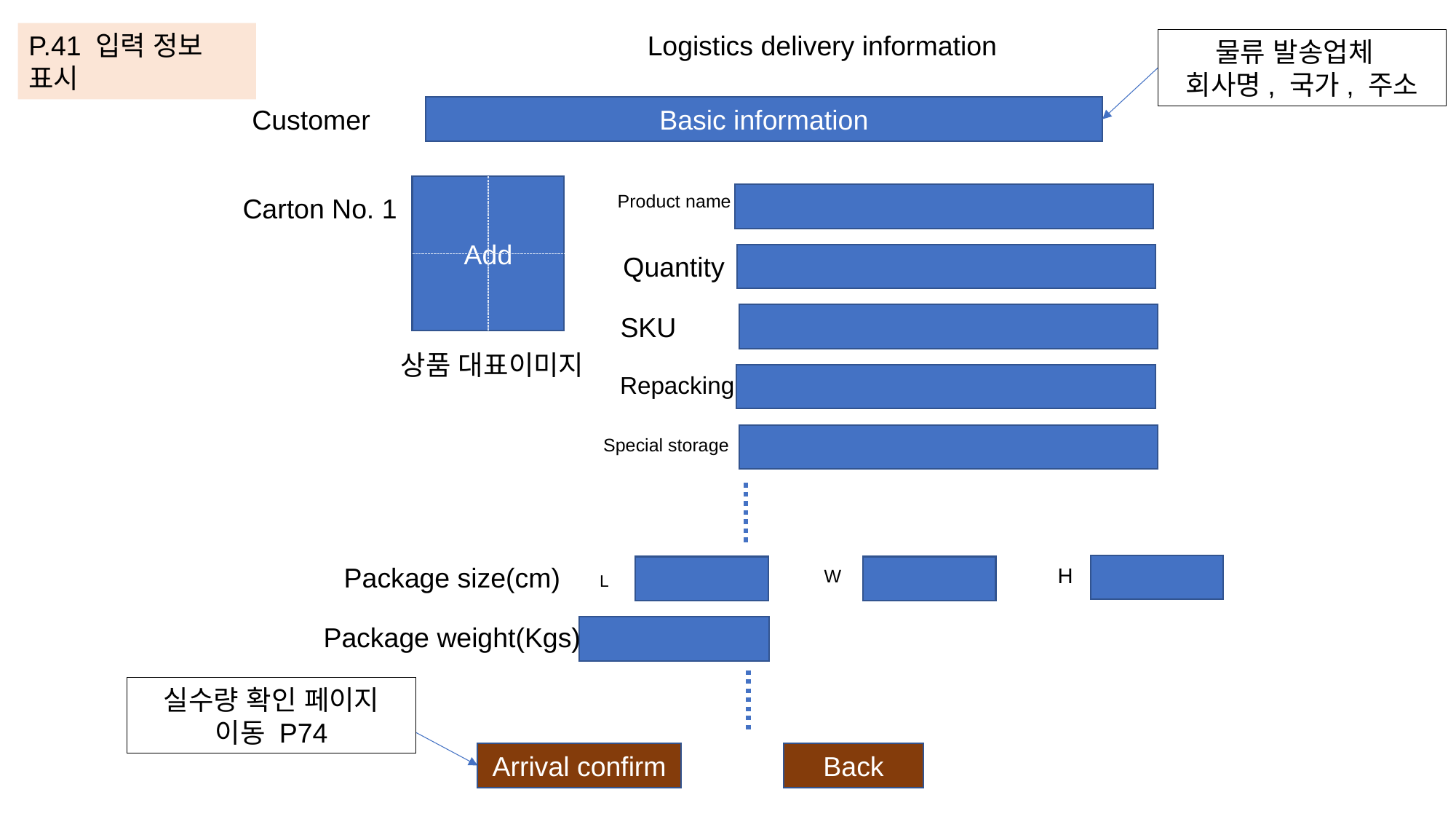

P.41 입력 정보
표시
Logistics delivery information
물류 발송업체
회사명, 국가, 주소
Customer
Basic information
Add
Product name

Carton No. 1
Quantity

SKU

상품 대표이미지
Repacking

Special storage
Package size(cm)

H
W
L
Package weight(Kgs)

실수량 확인 페이지 이동 P74
Arrival confirm
Back